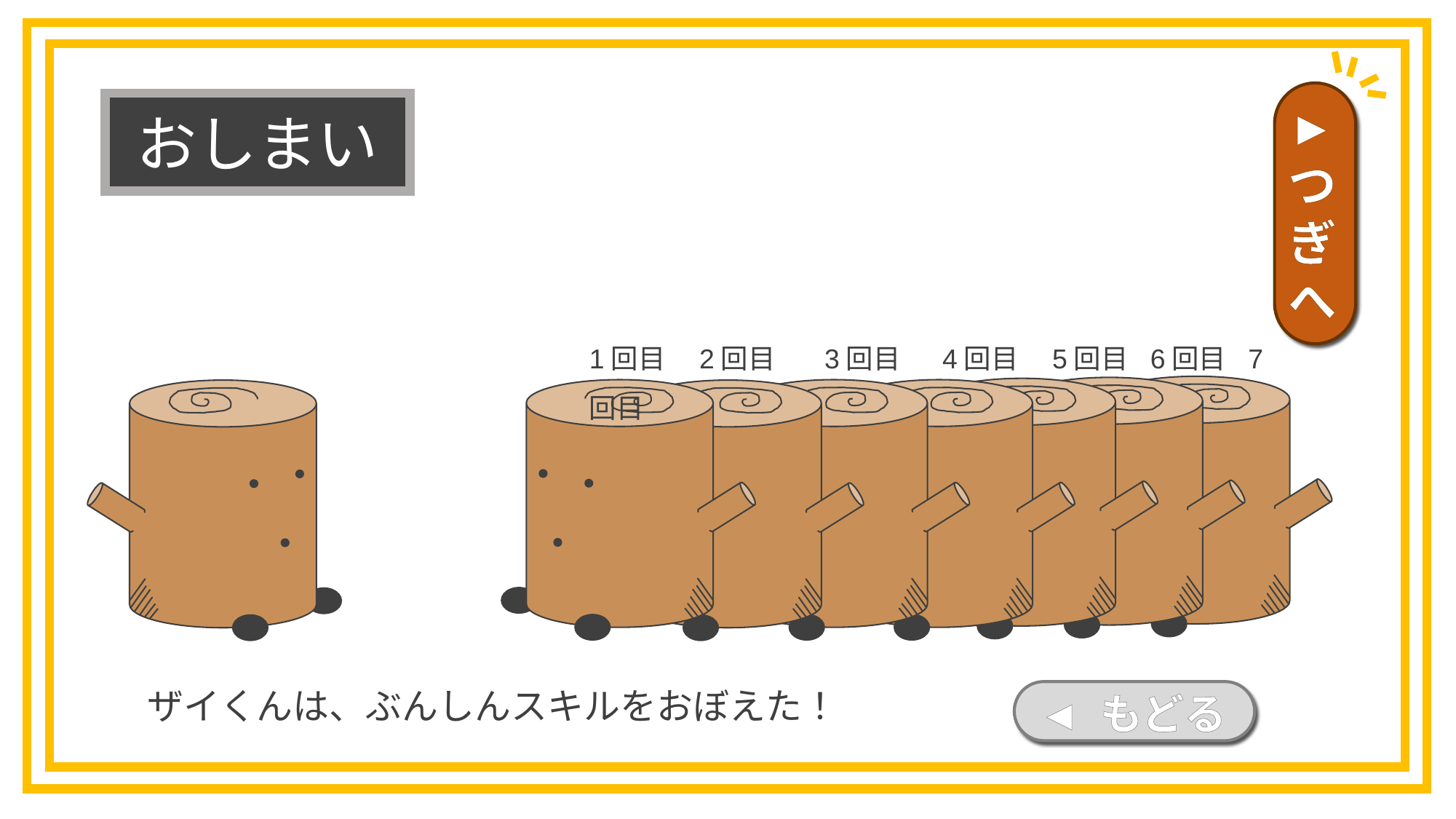

►つぎへ
おしまい

1回目　2回目  　3回目 　4回目　5回目  6回目  7回目

ザイくんは、ぶんしんスキルをおぼえた！
◄ もどる